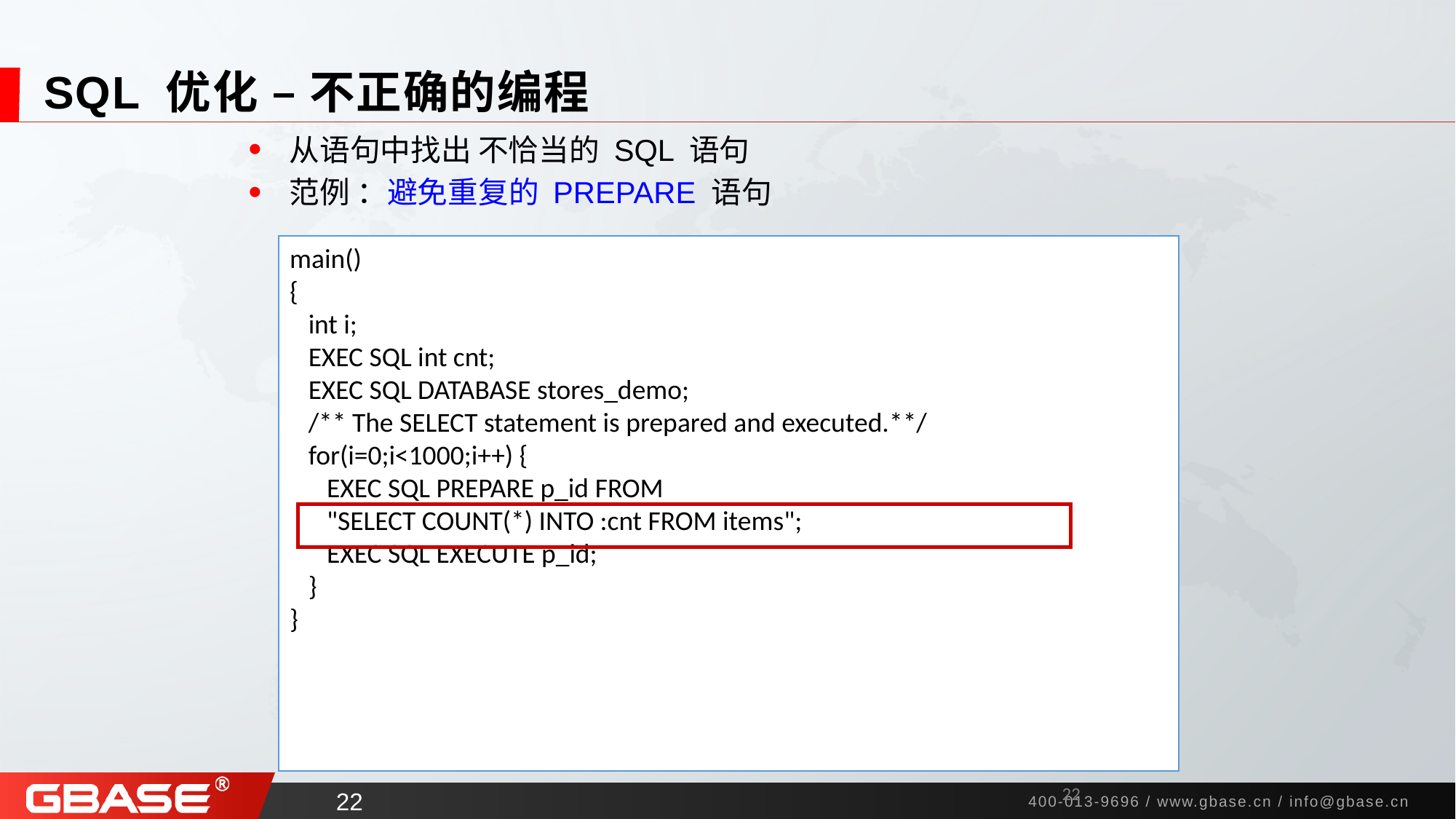

# SQL 优化 – 不正确的编程
从语句中找出 不恰当的 SQL 语句
范例 ：避免重复的 PREPARE 语句
main()
{
   int i;
   EXEC SQL int cnt;
   EXEC SQL DATABASE stores_demo;
   /** The SELECT statement is prepared and executed.**/
   for(i=0;i<1000;i++) {
      EXEC SQL PREPARE p_id FROM
      "SELECT COUNT(*) INTO :cnt FROM items";
      EXEC SQL EXECUTE p_id;
   }
}

22